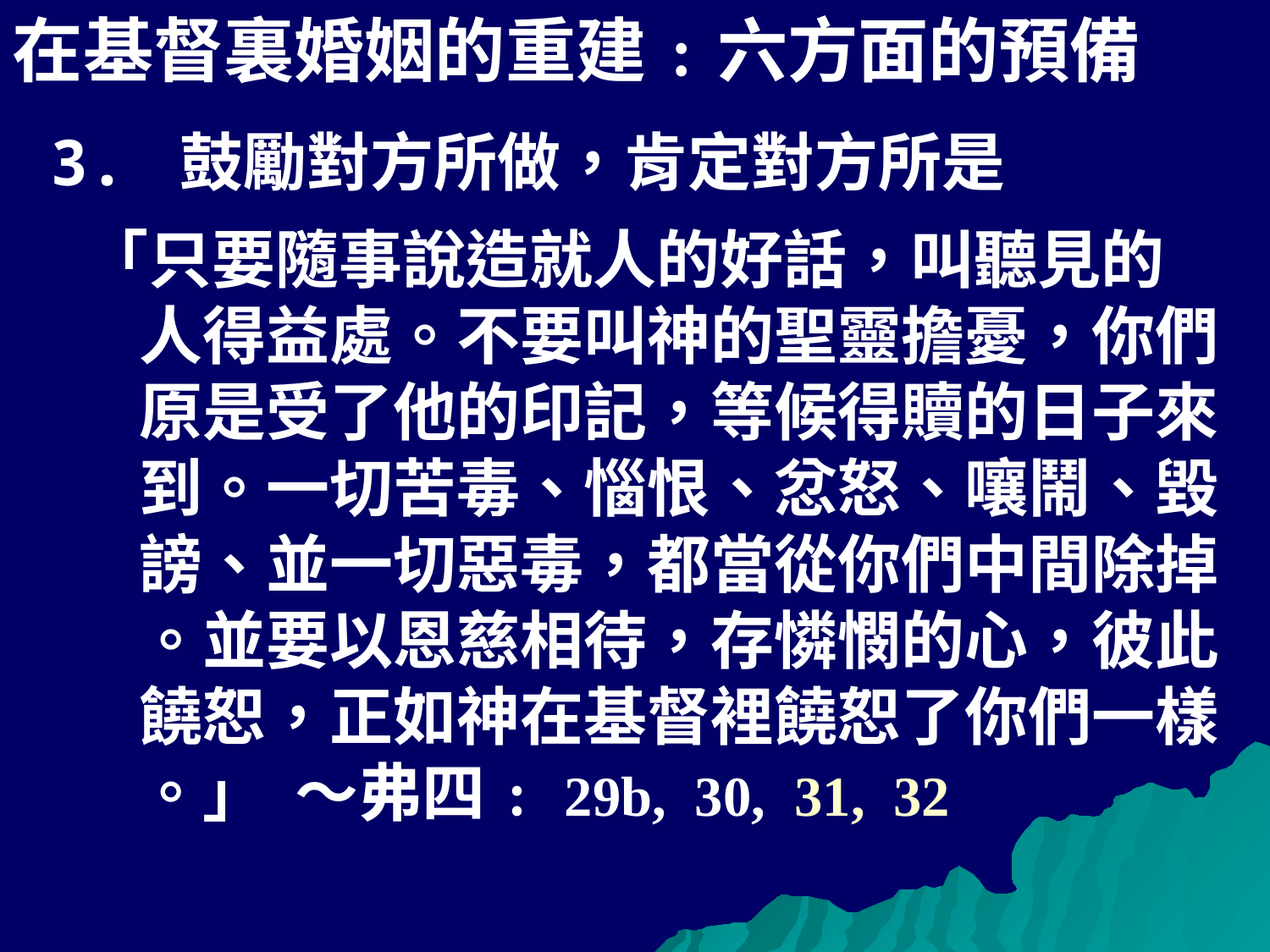

在基督裏婚姻的重建﹕六方面的預備
 3. 鼓勵對方所做，肯定對方所是
    「只要隨事說造就人的好話，叫聽見的	人得益處。不要叫神的聖靈擔憂，你們	原是受了他的印記，等候得贖的日子來	到。一切苦毒、惱恨、忿怒、嚷鬧、毀	謗、並一切惡毒，都當從你們中間除掉	。並要以恩慈相待，存憐憫的心，彼此	饒恕，正如神在基督裡饒恕了你們一樣	。」  ～弗四﹕29b,  30,  31,  32